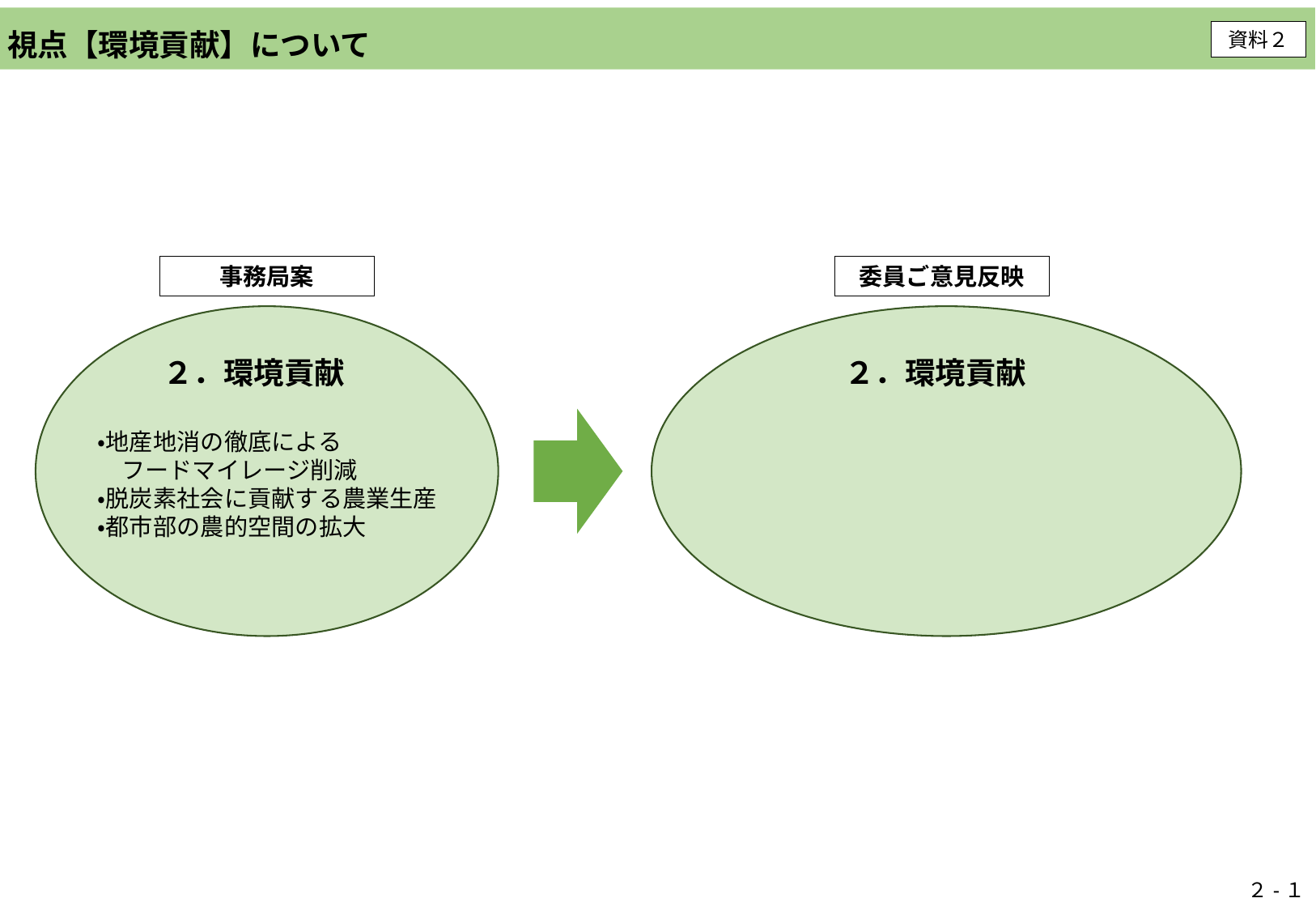

視点【環境貢献】について
資料２
事務局案
委員ご意見反映

２．環境貢献
２．環境貢献

・地産地消の徹底による
　フードマイレージ削減
・脱炭素社会に貢献する農業生産
・都市部の農的空間の拡大

２-１